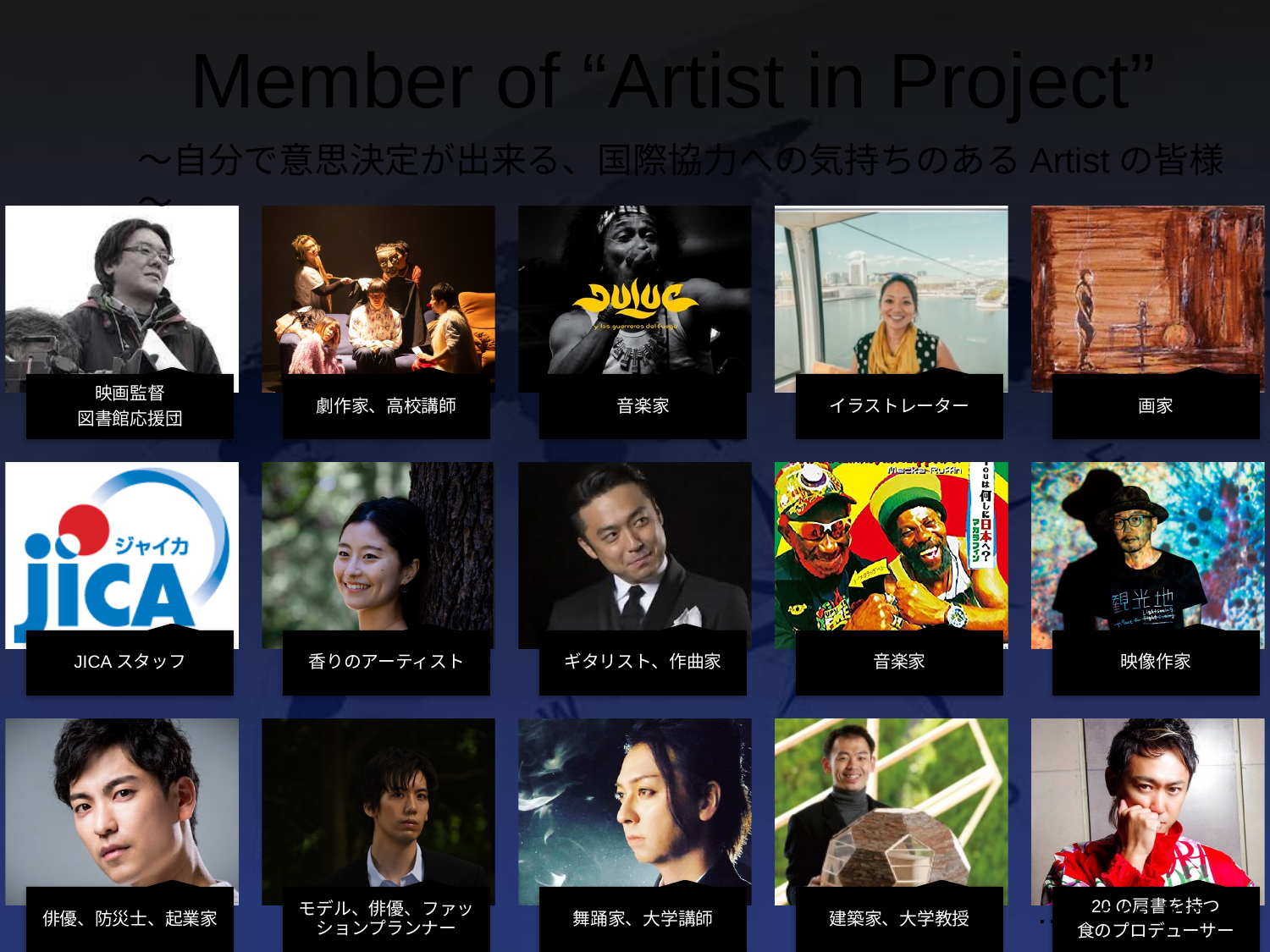

# Member of “Artist in Project”
～自分で意思決定が出来る、国際協力への気持ちのあるArtistの皆様～
映画監督
図書館応援団
劇作家、高校講師
音楽家
イラストレーター
画家
JICAスタッフ
香りのアーティスト
ギタリスト、作曲家
音楽家
映像作家
俳優、防災士、起業家
モデル、俳優、ファッションプランナー
舞踊家、大学講師
建築家、大学教授
20の肩書を持つ
食のプロデューサー
……and more